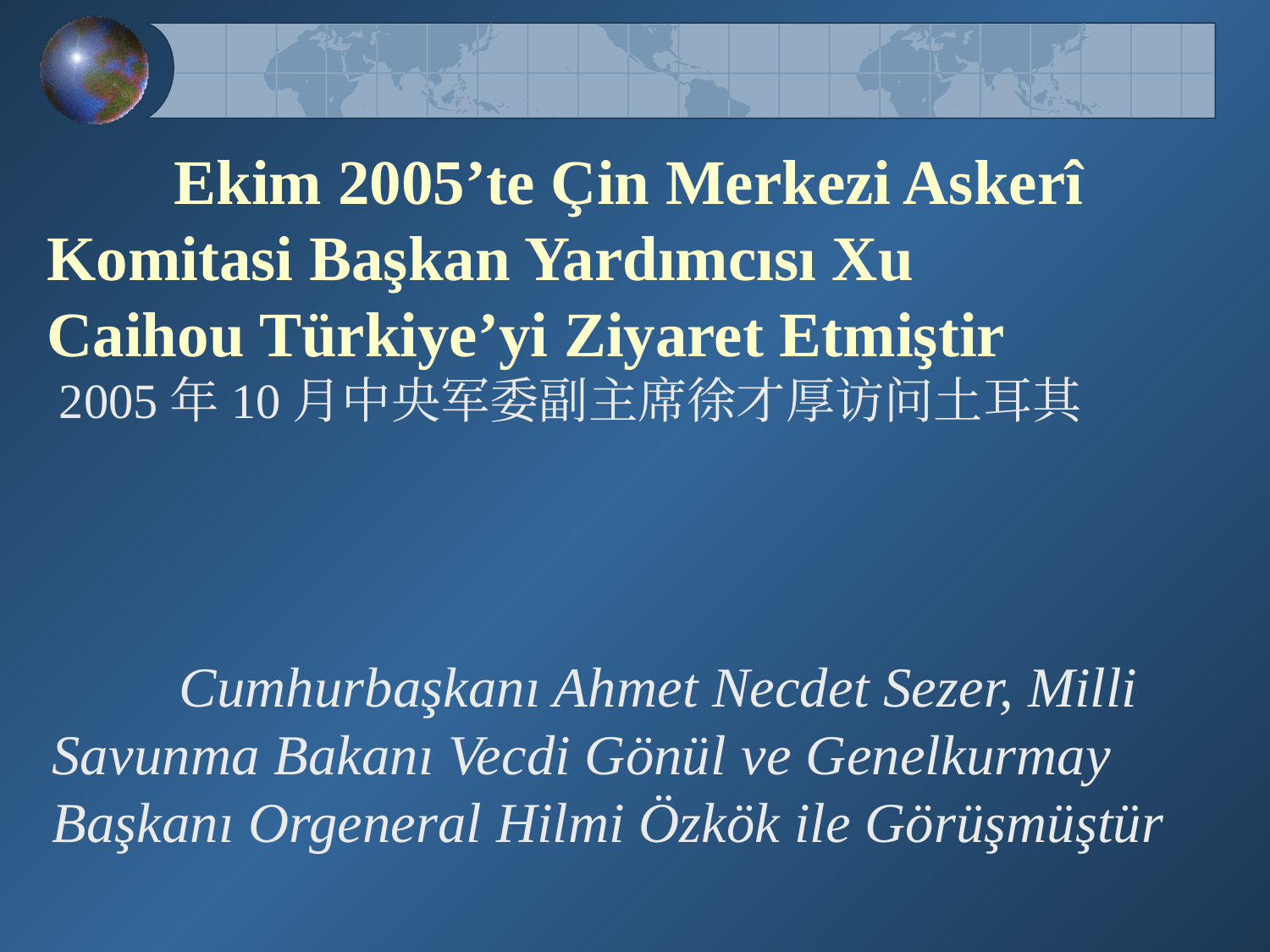

# Ekim 2005’te Çin Merkezi Askerî Komitasi Başkan Yardımcısı Xu Caihou Türkiye’yi Ziyaret Etmiştir 2005年10月中央军委副主席徐才厚访问土耳其
	Cumhurbaşkanı Ahmet Necdet Sezer, Milli Savunma Bakanı Vecdi Gönül ve Genelkurmay Başkanı Orgeneral Hilmi Özkök ile Görüşmüştür